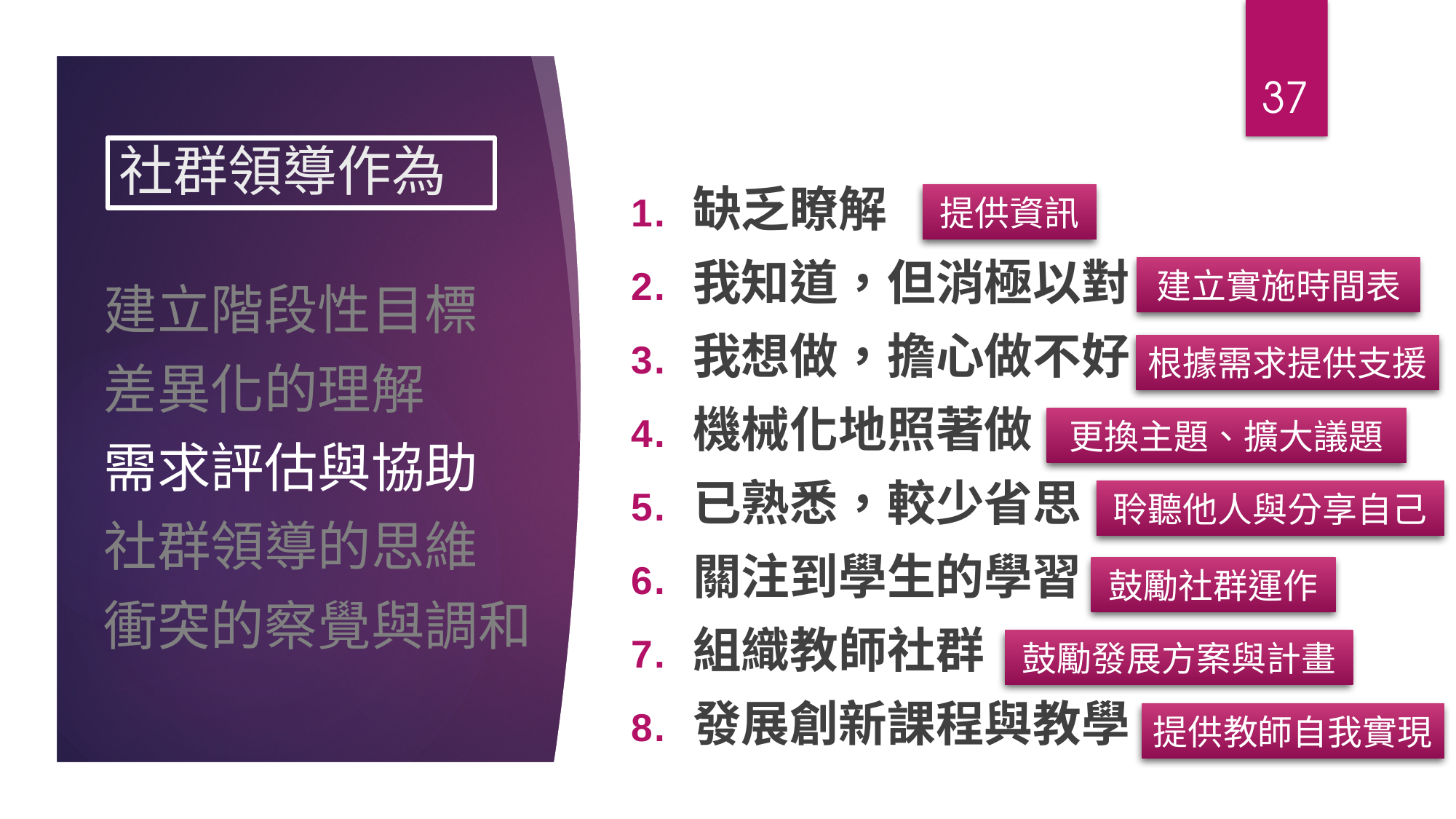

37
# 社群領導作為
缺乏瞭解
我知道，但消極以對
我想做，擔心做不好
機械化地照著做
已熟悉，較少省思
關注到學生的學習
組織教師社群
發展創新課程與教學

提供資訊
建立實施時間表
根據需求提供支援
更換主題、擴大議題
聆聽他人與分享自己
鼓勵社群運作
鼓勵發展方案與計畫
提供教師自我實現
建立階段性目標
差異化的理解
需求評估與協助
社群領導的思維
衝突的察覺與調和